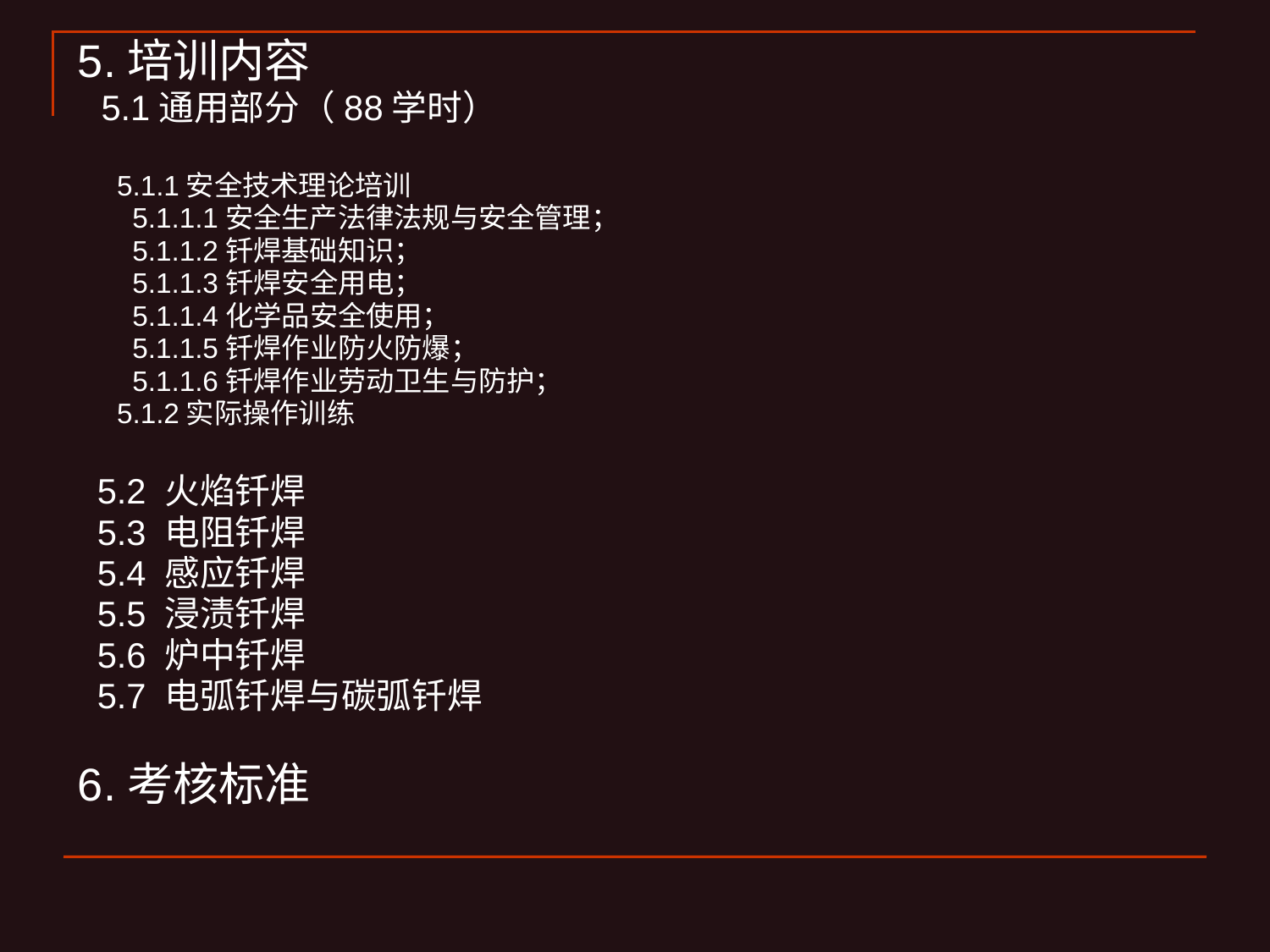

5.培训内容
   5.1通用部分（88学时）

     5.1.1安全技术理论培训
       5.1.1.1安全生产法律法规与安全管理；
       5.1.1.2钎焊基础知识；
       5.1.1.3钎焊安全用电；
       5.1.1.4化学品安全使用；
       5.1.1.5钎焊作业防火防爆；
       5.1.1.6钎焊作业劳动卫生与防护；
     5.1.2实际操作训练

  5.2 火焰钎焊
  5.3 电阻钎焊
  5.4 感应钎焊
  5.5 浸渍钎焊
  5.6 炉中钎焊
  5.7 电弧钎焊与碳弧钎焊

6.考核标准